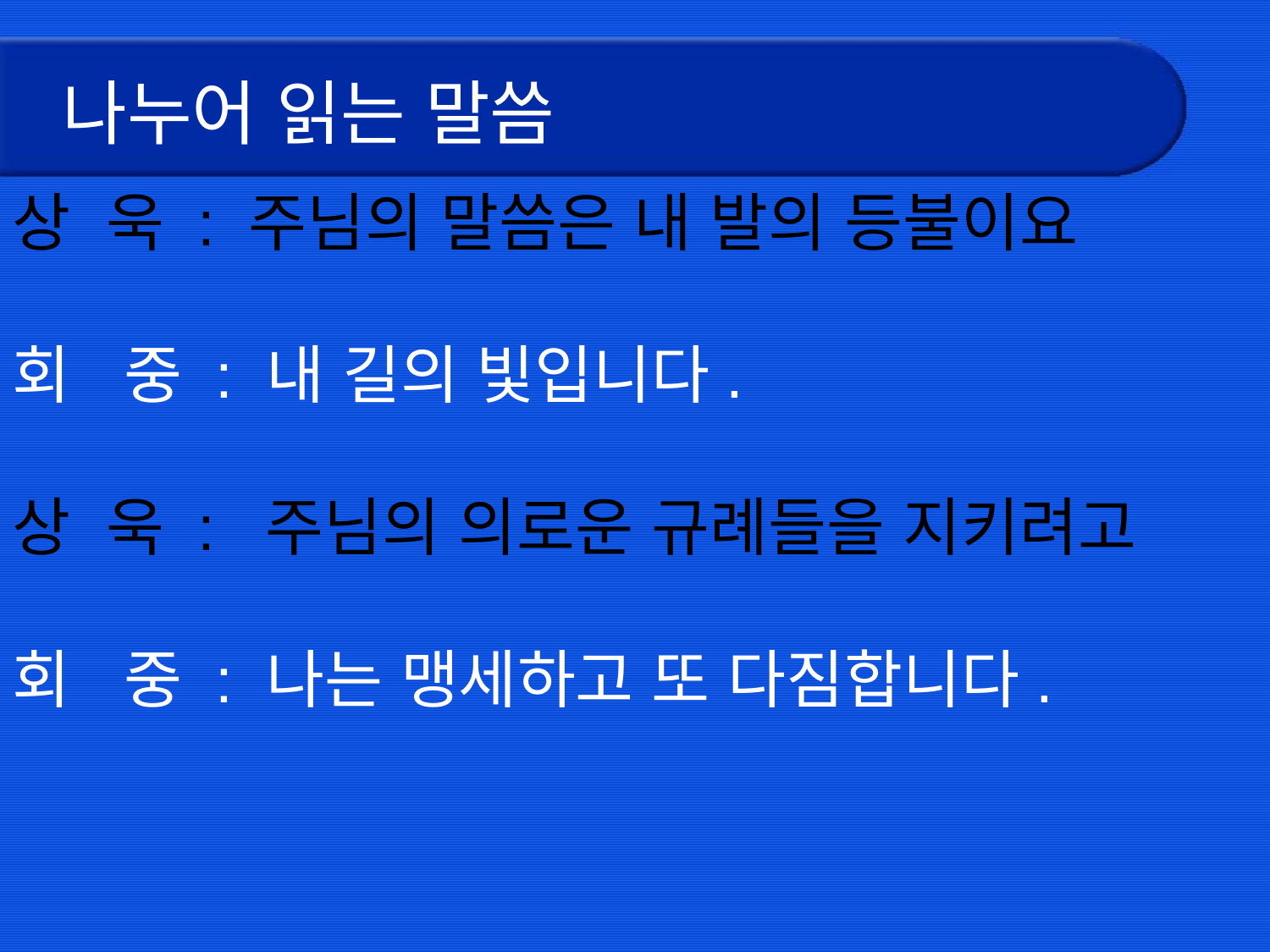

# 나누어 읽는 말씀
상  욱 : 주님의 말씀은 내 발의 등불이요

회   중 : 내 길의 빛입니다.

상  욱 :  주님의 의로운 규례들을 지키려고

회   중 : 나는 맹세하고 또 다짐합니다.